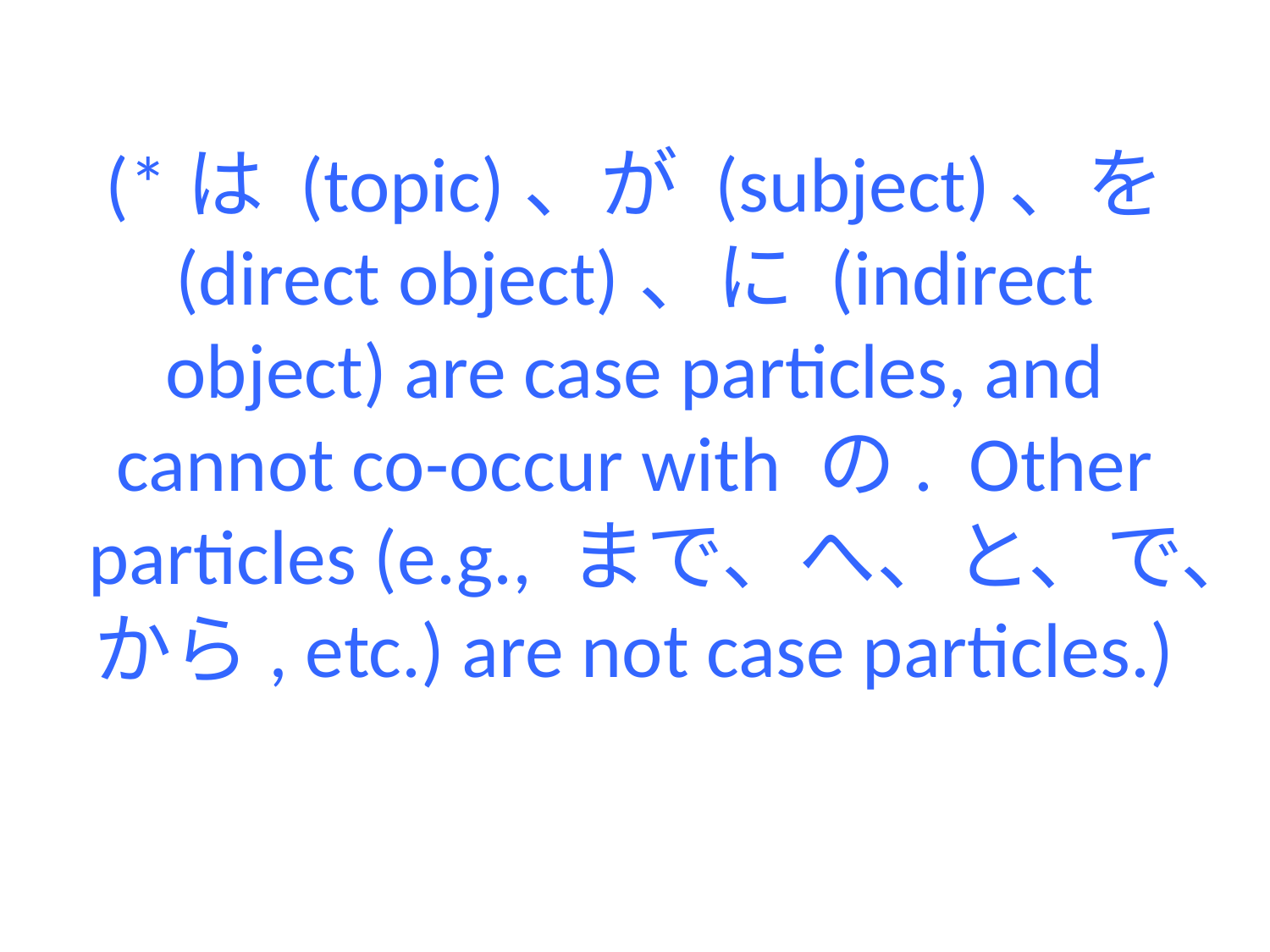

# (*は (topic)、が (subject)、を (direct object)、に (indirect object) are case particles, and cannot co-occur with の.  Other particles (e.g., まで、へ、と、で、から, etc.) are not case particles.)